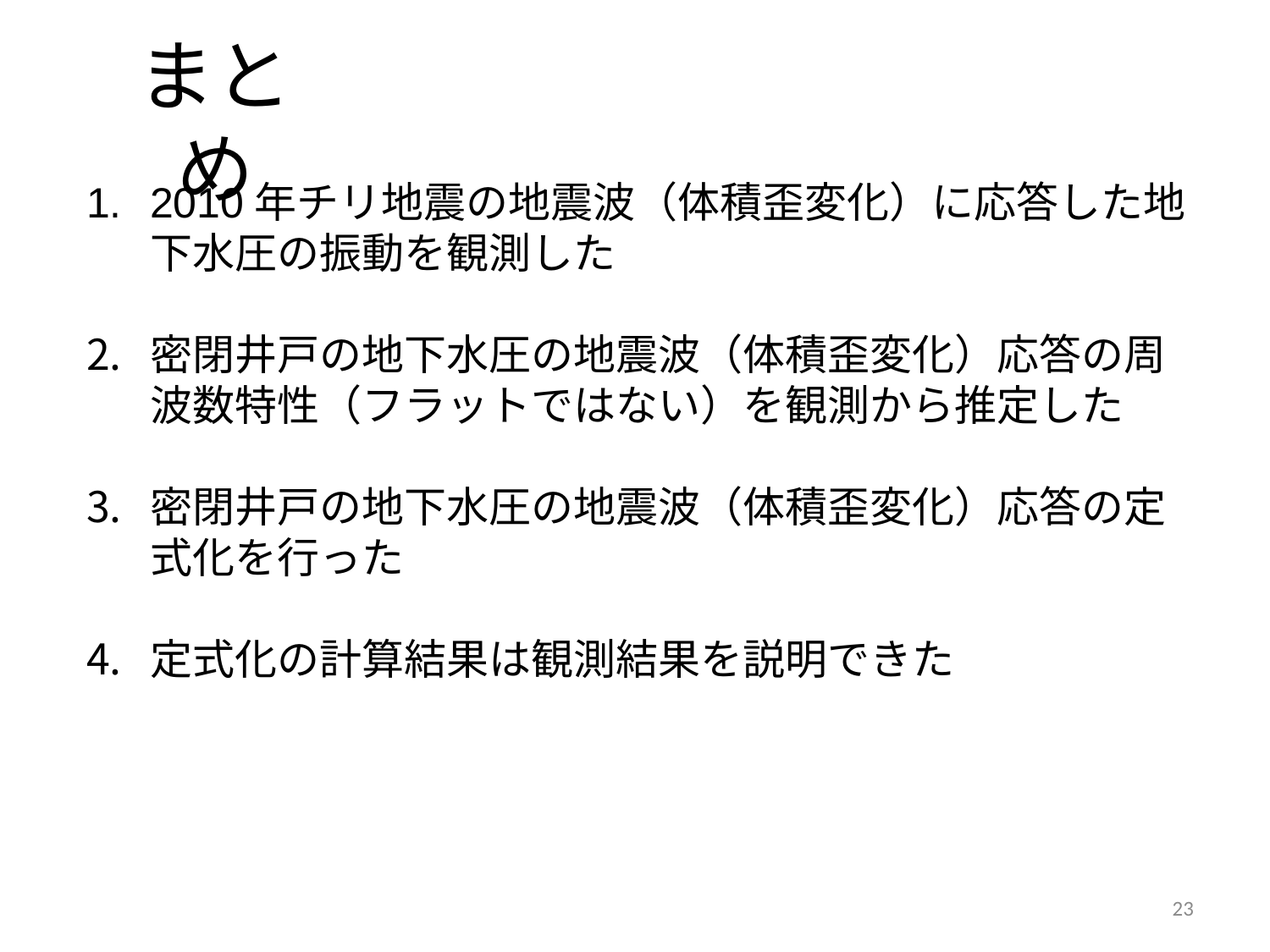

まとめ
2010年チリ地震の地震波（体積歪変化）に応答した地下水圧の振動を観測した

密閉井戸の地下水圧の地震波（体積歪変化）応答の周波数特性（フラットではない）を観測から推定した

密閉井戸の地下水圧の地震波（体積歪変化）応答の定式化を行った

定式化の計算結果は観測結果を説明できた
23